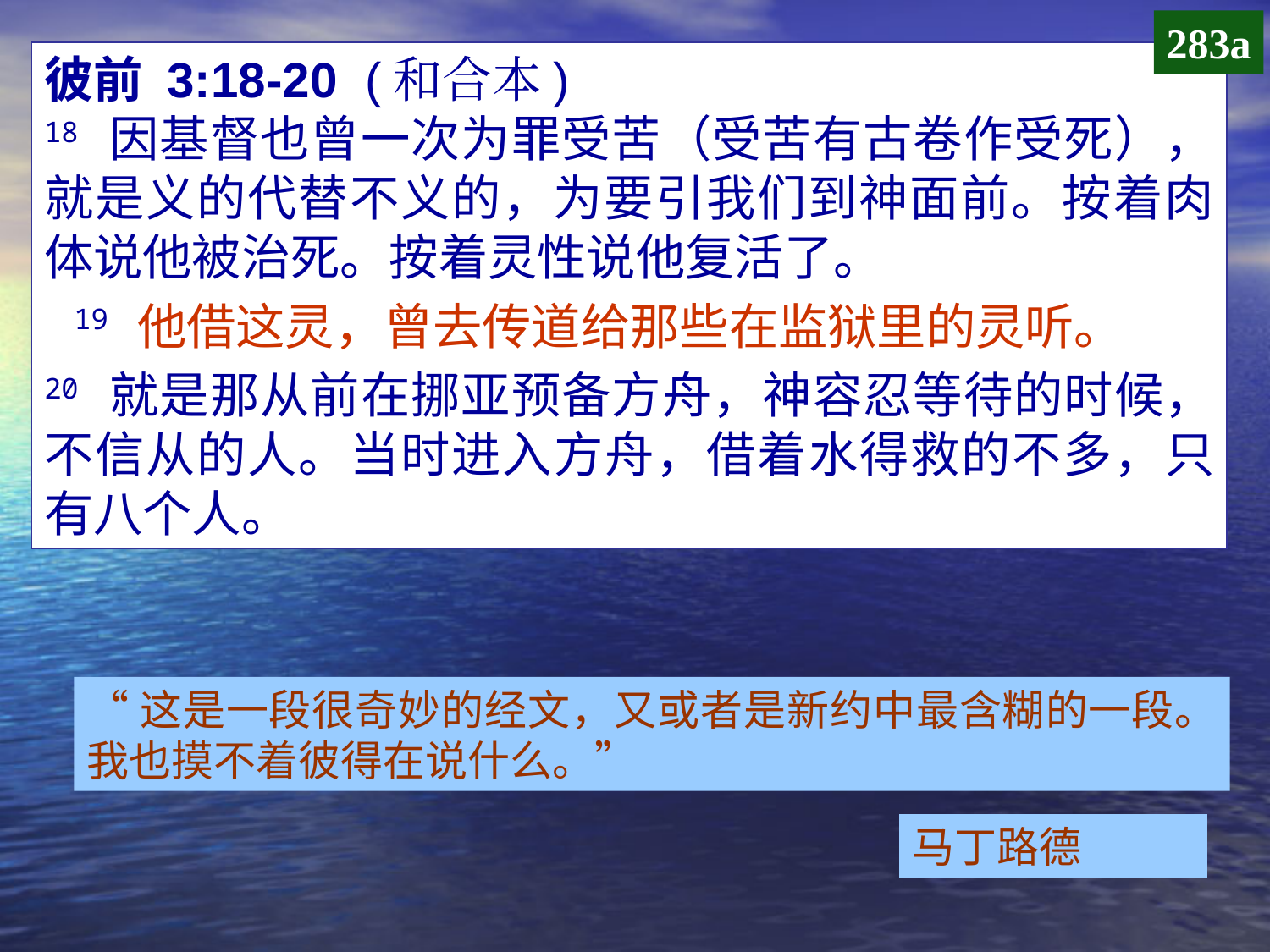

1 Peter 3:18-20
283a
彼前 3:18-20  (和合本)
18 因基督也曾一次为罪受苦（受苦有古卷作受死），就是义的代替不义的，为要引我们到神面前。按着肉体说他被治死。按着灵性说他复活了。
 19 他借这灵，曾去传道给那些在监狱里的灵听。
20 就是那从前在挪亚预备方舟，神容忍等待的时候，不信从的人。当时进入方舟，借着水得救的不多，只有八个人。
“这是一段很奇妙的经文，又或者是新约中最含糊的一段。我也摸不着彼得在说什么。”
马丁路德